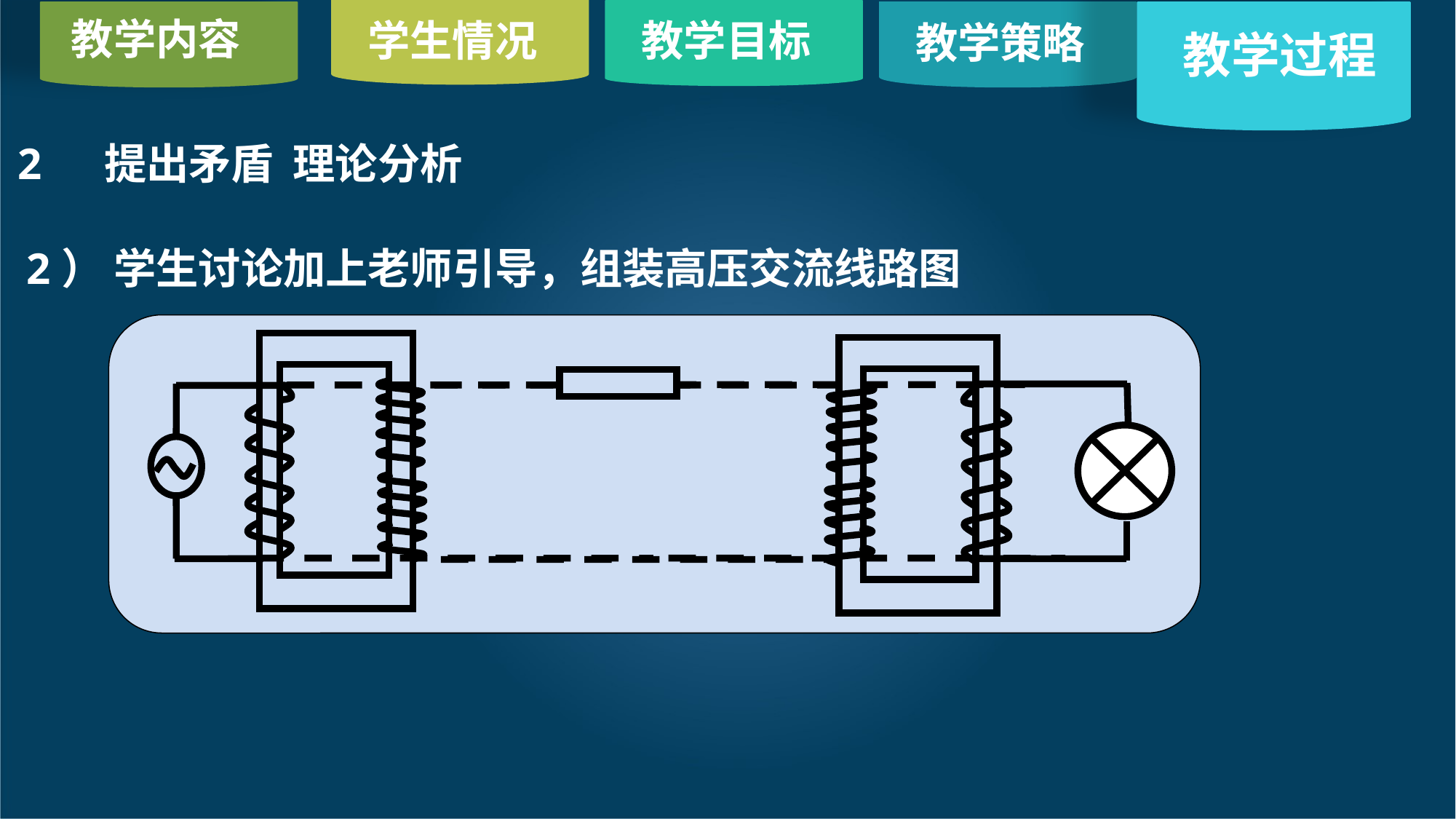

教学内容
学生情况
教学目标
教学策略
教学内容
教学过程
2  提出矛盾  理论分析
2） 学生讨论加上老师引导，组装高压交流线路图